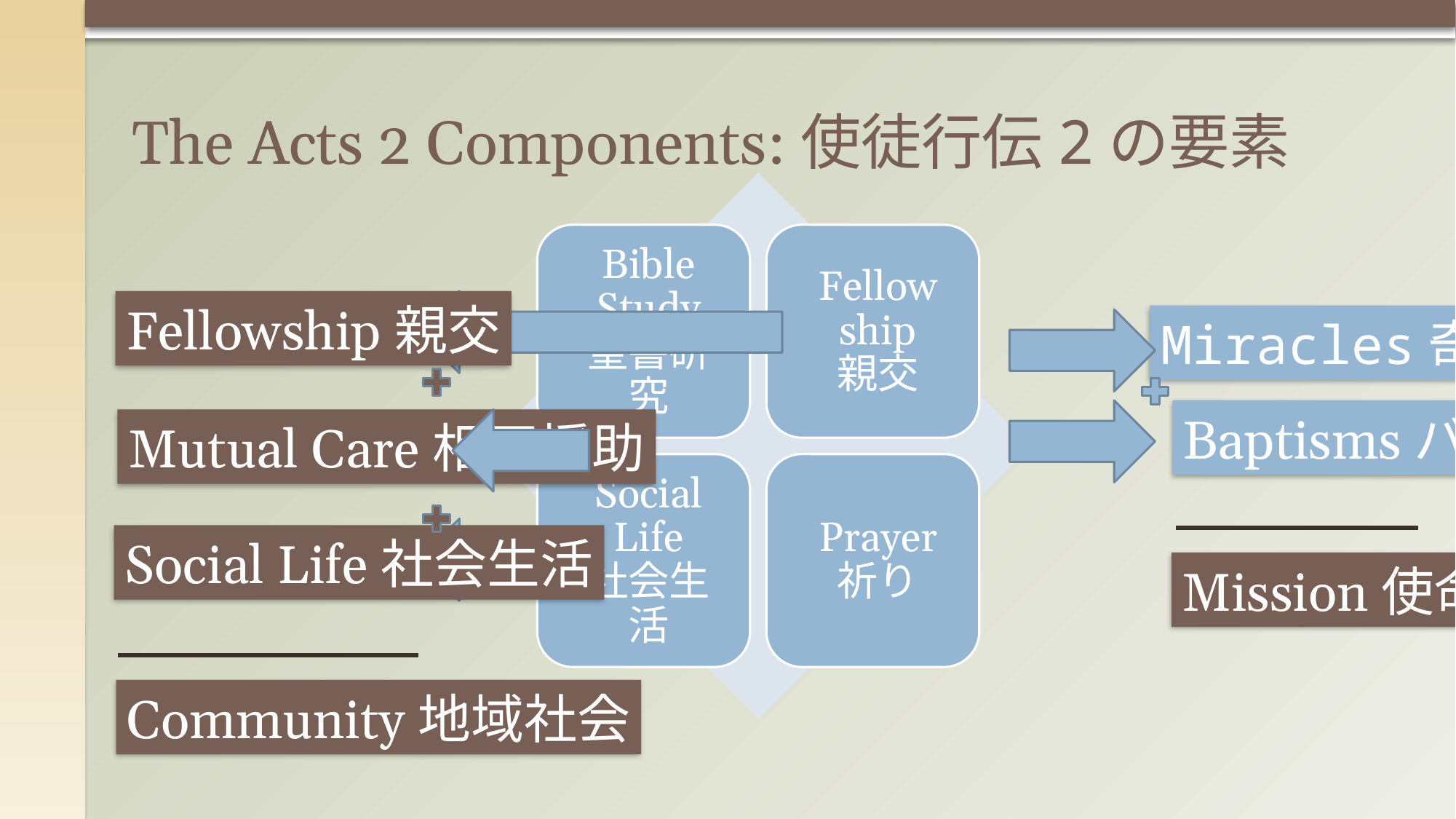

# The Acts 2 Components:使徒行伝2の要素

Bible Study
聖書研究
Fellow ship
親交
Social Life
社会生活
Prayer
祈り

Fellowship親交
Miracles奇跡

Baptismsバプテスマ
Mutual Care相互援助

Social Life社会生活
Mission使命
Community地域社会